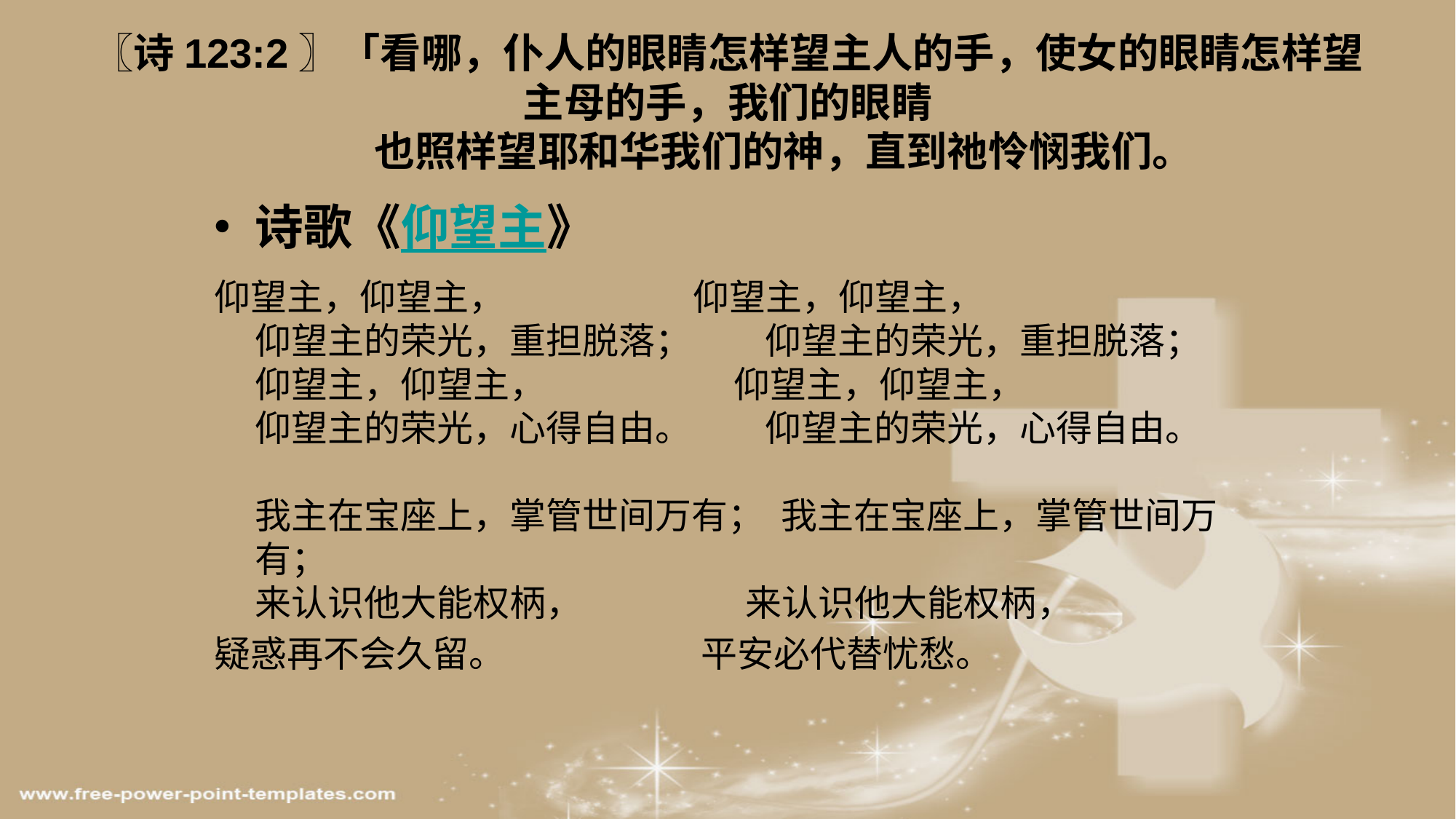

# 〖诗123:2〗「看哪，仆人的眼睛怎样望主人的手，使女的眼睛怎样望主母的手，我们的眼睛 也照样望耶和华我们的神，直到祂怜悯我们。
诗歌《仰望主》
仰望主，仰望主，                       仰望主，仰望主，
仰望主的荣光，重担脱落；         仰望主的荣光，重担脱落；
仰望主，仰望主，                       仰望主，仰望主，
仰望主的荣光，心得自由。         仰望主的荣光，心得自由。
我主在宝座上，掌管世间万有；  我主在宝座上，掌管世间万有；
来认识他大能权柄，                    来认识他大能权柄，
疑惑再不会久留。                        平安必代替忧愁。